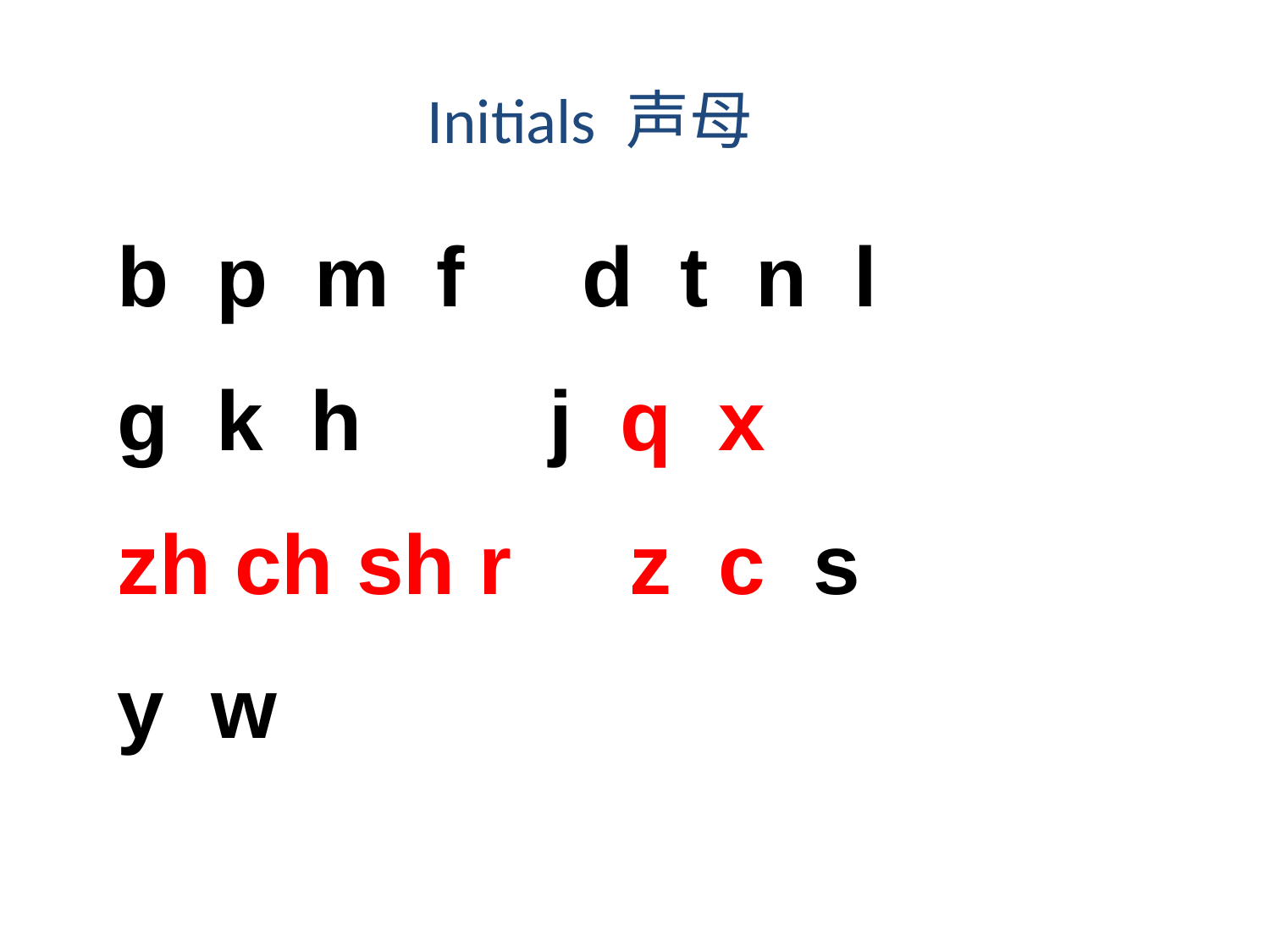

Initials 声母
b  p  m  f     d  t  n  l
ɡ  k  h        j  q  x
zh ch sh r     z  c  s
y  w